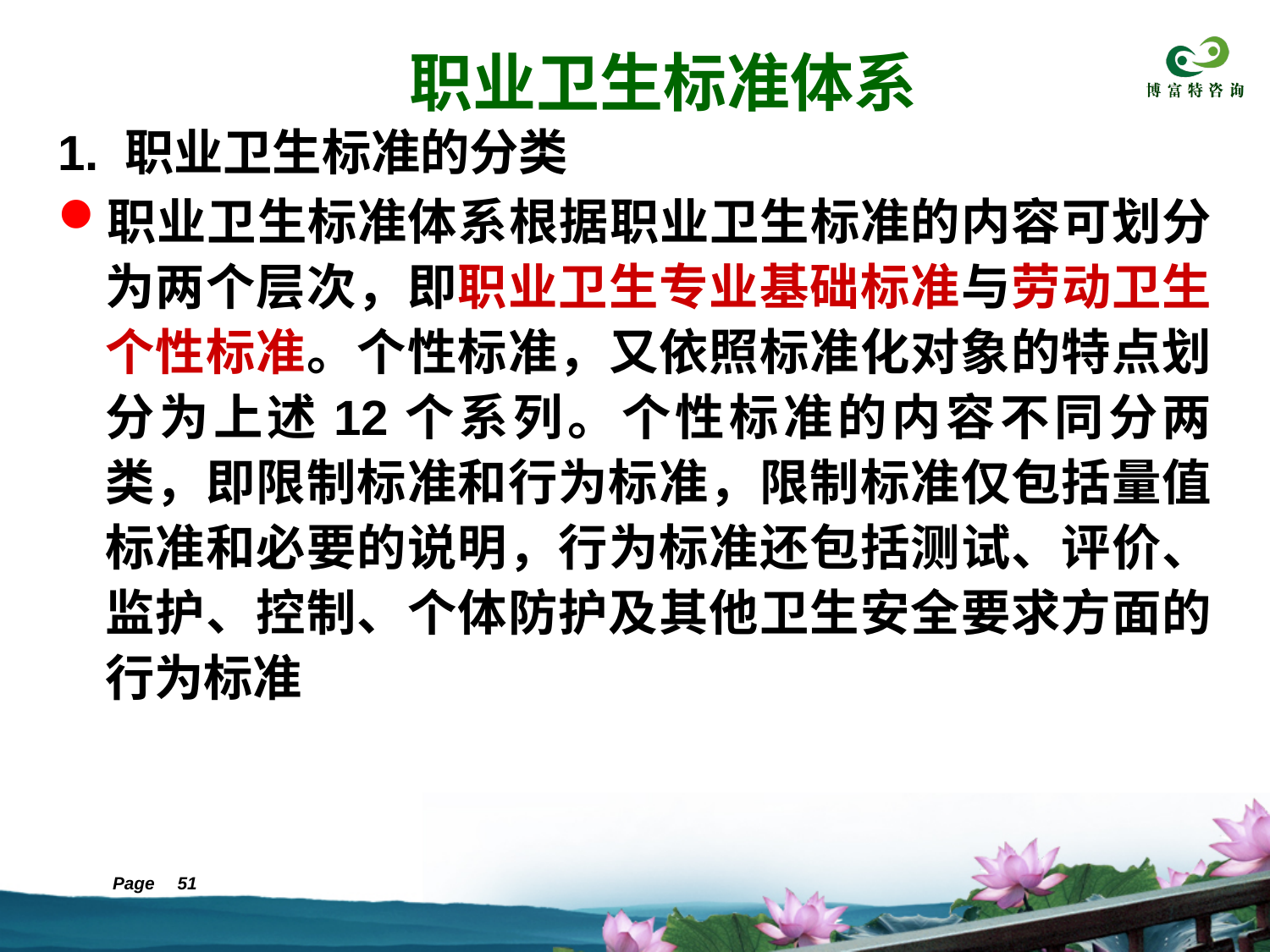

职业卫生标准体系
1. 职业卫生标准的分类
职业卫生标准体系根据职业卫生标准的内容可划分为两个层次，即职业卫生专业基础标准与劳动卫生个性标准。个性标准，又依照标准化对象的特点划分为上述12个系列。个性标准的内容不同分两类，即限制标准和行为标准，限制标准仅包括量值标准和必要的说明，行为标准还包括测试、评价、监护、控制、个体防护及其他卫生安全要求方面的行为标准